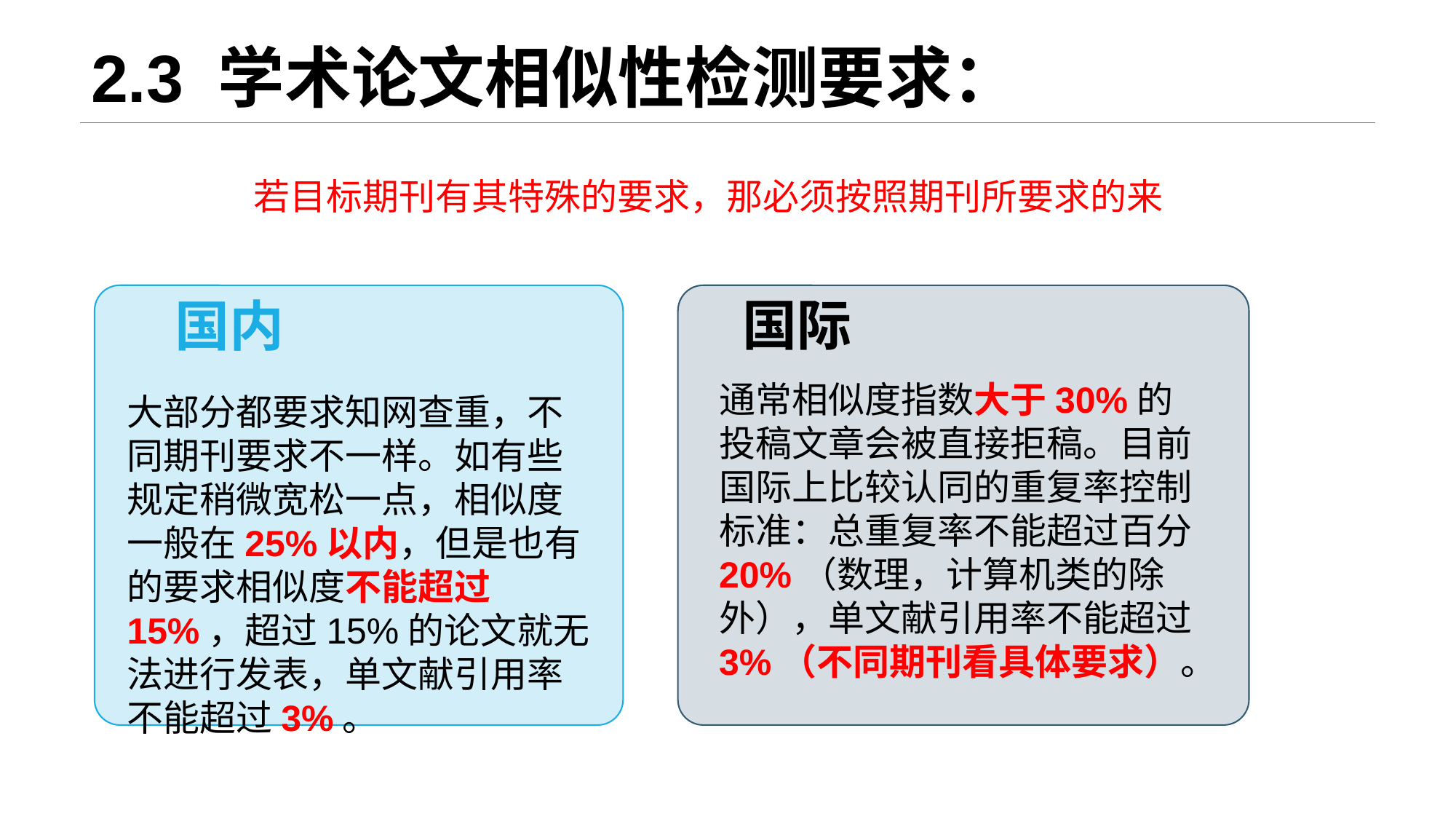

# 2.3 学术论文相似性检测要求：
若目标期刊有其特殊的要求，那必须按照期刊所要求的来

国内
大部分都要求知网查重，不同期刊要求不一样。如有些规定稍微宽松一点，相似度一般在25%以内，但是也有的要求相似度不能超过15%，超过15%的论文就无法进行发表，单文献引用率不能超过3%。

国际
通常相似度指数大于30%的投稿文章会被直接拒稿。目前国际上比较认同的重复率控制标准：总重复率不能超过百分20%（数理，计算机类的除外），单文献引用率不能超过3%（不同期刊看具体要求）。